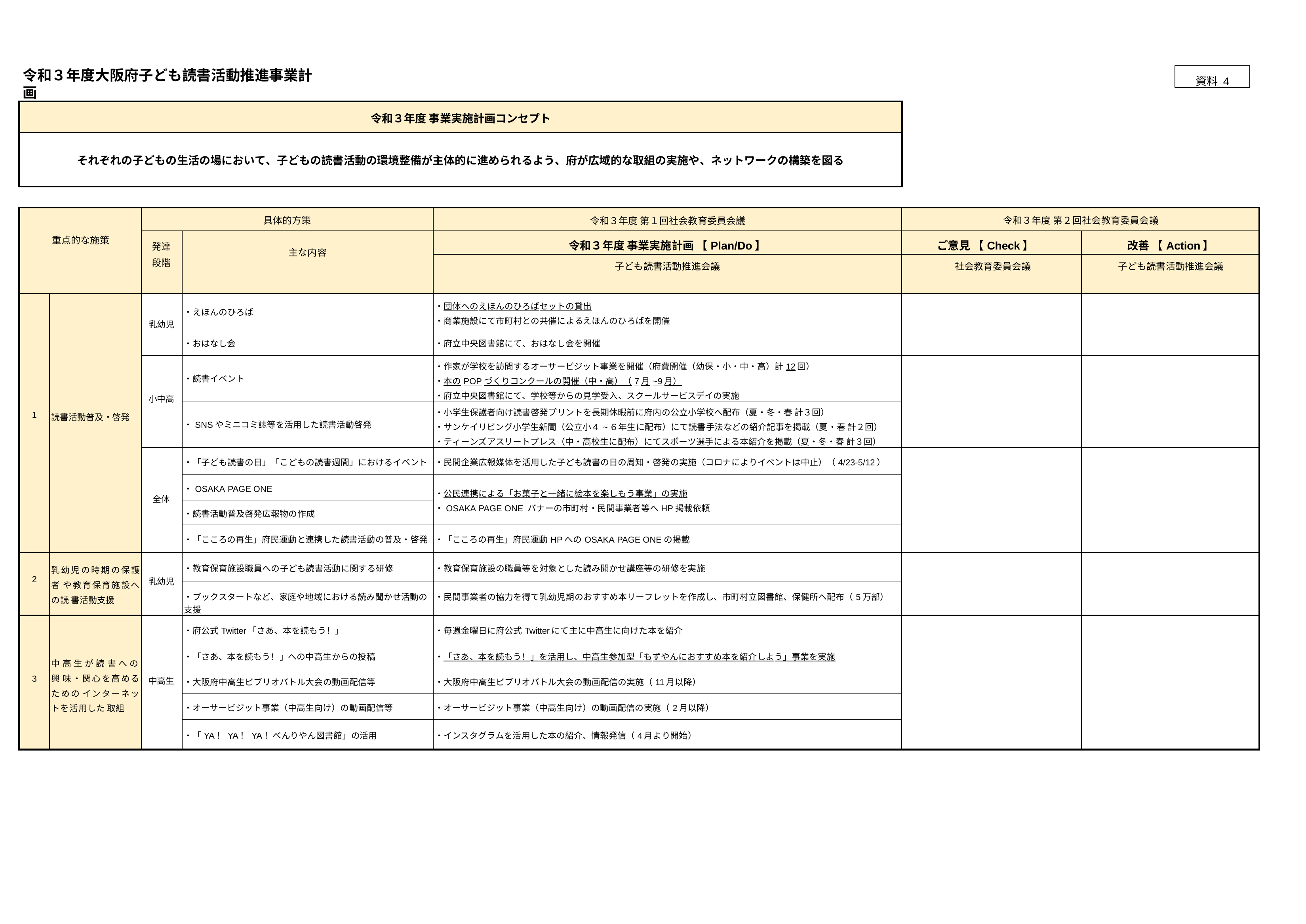

令和３年度大阪府子ども読書活動推進事業計画
資料 4
| 令和３年度 事業実施計画コンセプト |
| --- |
| それぞれの子どもの生活の場において、子どもの読書活動の環境整備が主体的に進められるよう、府が広域的な取組の実施や、ネットワークの構築を図る |
| 重点的な施策 |  | 具体的方策 |  | 令和３年度 第１回社会教育委員会議 | 令和３年度 第２回社会教育委員会議 |  |
| --- | --- | --- | --- | --- | --- | --- |
|  |  | 発達 段階 | 主な内容 | 令和３年度 事業実施計画 【Plan/Do】 | ご意見 【Check】 | 改善 【Action】 |
|  |  |  |  | 子ども読書活動推進会議 | 社会教育委員会議 | 子ども読書活動推進会議 |
| 1 | 読書活動普及・啓発 | 乳幼児 | ・えほんのひろば | ・団体へのえほんのひろばセットの貸出 ・商業施設にて市町村との共催によるえほんのひろばを開催 |  |  |
|  |  |  | ・おはなし会 | ・府立中央図書館にて、おはなし会を開催 |  |  |
|  |  | 小中高 | ・読書イベント | ・作家が学校を訪問するオーサービジット事業を開催（府費開催（幼保・小・中・高）計12回） ・本のPOPづくりコンクールの開催（中・高）（7月~9月） ・府立中央図書館にて、学校等からの見学受入、スクールサービスデイの実施 |  |  |
|  |  |  | ・SNSやミニコミ誌等を活用した読書活動啓発 | ・小学生保護者向け読書啓発プリントを長期休暇前に府内の公立小学校へ配布（夏・冬・春 計３回） ・サンケイリビング小学生新聞（公立小４~６年生に配布）にて読書手法などの紹介記事を掲載（夏・春 計２回） ・ティーンズアスリートプレス（中・高校生に配布）にてスポーツ選手による本紹介を掲載（夏・冬・春 計３回） |  |  |
|  |  | 全体 | ・「子ども読書の日」「こどもの読書週間」におけるイベント | ・民間企業広報媒体を活用した子ども読書の日の周知・啓発の実施（コロナによりイベントは中止）（4/23-5/12） |  |  |
|  |  |  | ・OSAKA PAGE ONE | ・公民連携による「お菓子と一緒に絵本を楽しもう事業」の実施 ・OSAKA PAGE ONE バナーの市町村・民間事業者等へHP掲載依頼 |  |  |
|  |  |  | ・読書活動普及啓発広報物の作成 |  |  |  |
|  |  |  | ・「こころの再生」府民運動と連携した読書活動の普及・啓発 | ・「こころの再生」府民運動HPへのOSAKA PAGE ONEの掲載 |  |  |
| 2 | 乳幼児の時期の保護者 や教育保育施設への読 書活動支援 | 乳幼児 | ・教育保育施設職員への子ども読書活動に関する研修 | ・教育保育施設の職員等を対象とした読み聞かせ講座等の研修を実施 |  |  |
|  |  |  | ・ブックスタートなど、家庭や地域における読み聞かせ活動の支援 | ・民間事業者の協力を得て乳幼児期のおすすめ本リーフレットを作成し、市町村立図書館、保健所へ配布（5万部） |  |  |
| 3 | 中高生が読書への興 味・関心を高めるための インターネットを活用した 取組 | 中高生 | ・府公式Twitter「さあ、本を読もう！」 | ・毎週金曜日に府公式Twitterにて主に中高生に向けた本を紹介 |  |  |
|  |  |  | ・「さあ、本を読もう！」への中高生からの投稿 | ・「さあ、本を読もう！」を活用し、中高生参加型「もずやんにおすすめ本を紹介しよう」事業を実施 |  |  |
|  |  |  | ・大阪府中高生ビブリオバトル大会の動画配信等 | ・大阪府中高生ビブリオバトル大会の動画配信の実施（11月以降） |  |  |
|  |  |  | ・オーサービジット事業（中高生向け）の動画配信等 | ・オーサービジット事業（中高生向け）の動画配信の実施（2月以降） |  |  |
|  |  |  | ・「YA！YA！YA！べんりやん図書館」の活用 | ・インスタグラムを活用した本の紹介、情報発信（4月より開始） |  |  |